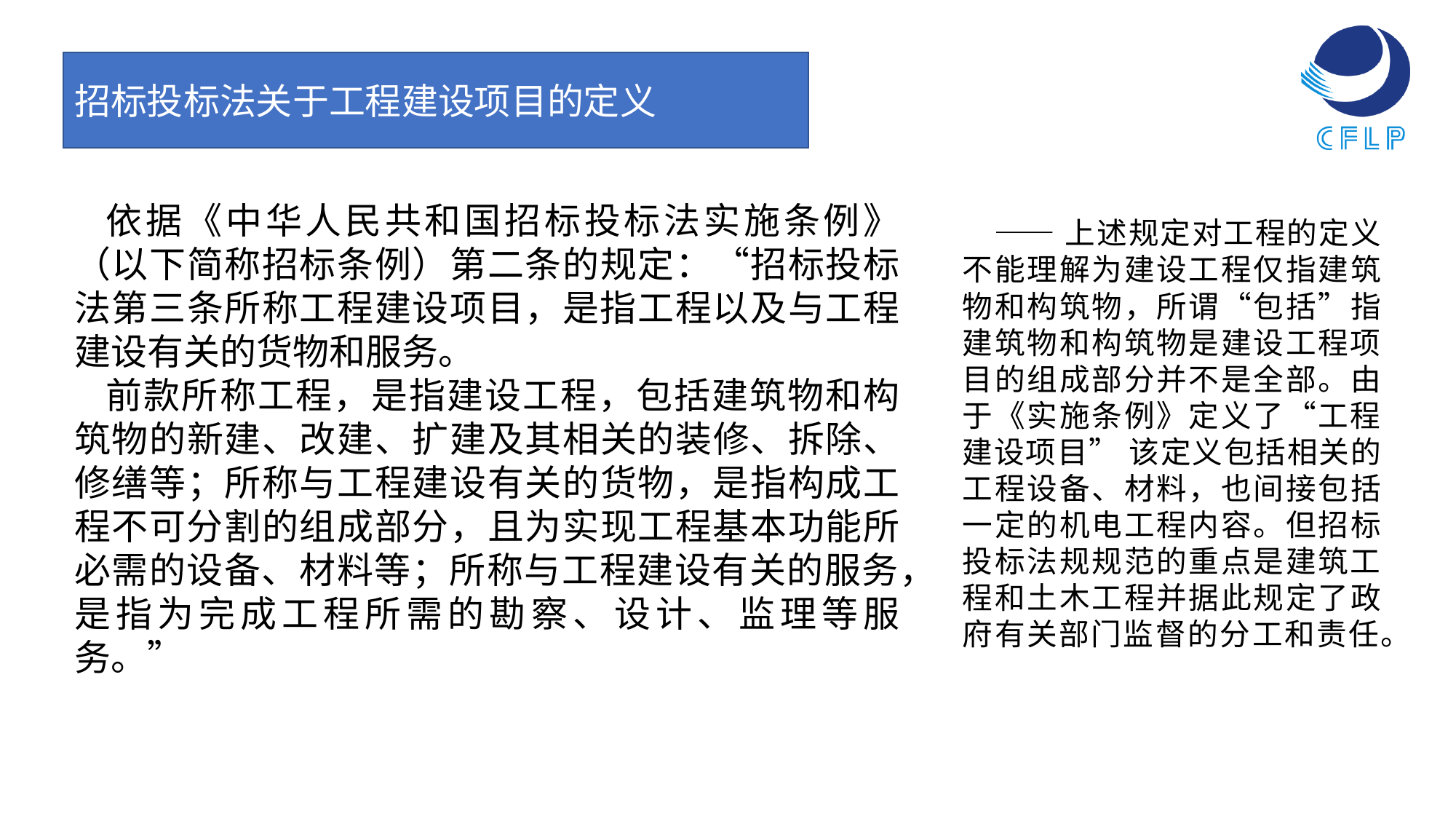

招标投标法关于工程建设项目的定义
依据《中华人民共和国招标投标法实施条例》（以下简称招标条例）第二条的规定：“招标投标法第三条所称工程建设项目，是指工程以及与工程建设有关的货物和服务。
前款所称工程，是指建设工程，包括建筑物和构筑物的新建、改建、扩建及其相关的装修、拆除、修缮等；所称与工程建设有关的货物，是指构成工程不可分割的组成部分，且为实现工程基本功能所必需的设备、材料等；所称与工程建设有关的服务，是指为完成工程所需的勘察、设计、监理等服务。”
——上述规定对工程的定义不能理解为建设工程仅指建筑物和构筑物，所谓“包括”指建筑物和构筑物是建设工程项目的组成部分并不是全部。由于《实施条例》定义了“工程建设项目” 该定义包括相关的工程设备、材料，也间接包括一定的机电工程内容。但招标投标法规规范的重点是建筑工程和土木工程并据此规定了政府有关部门监督的分工和责任。